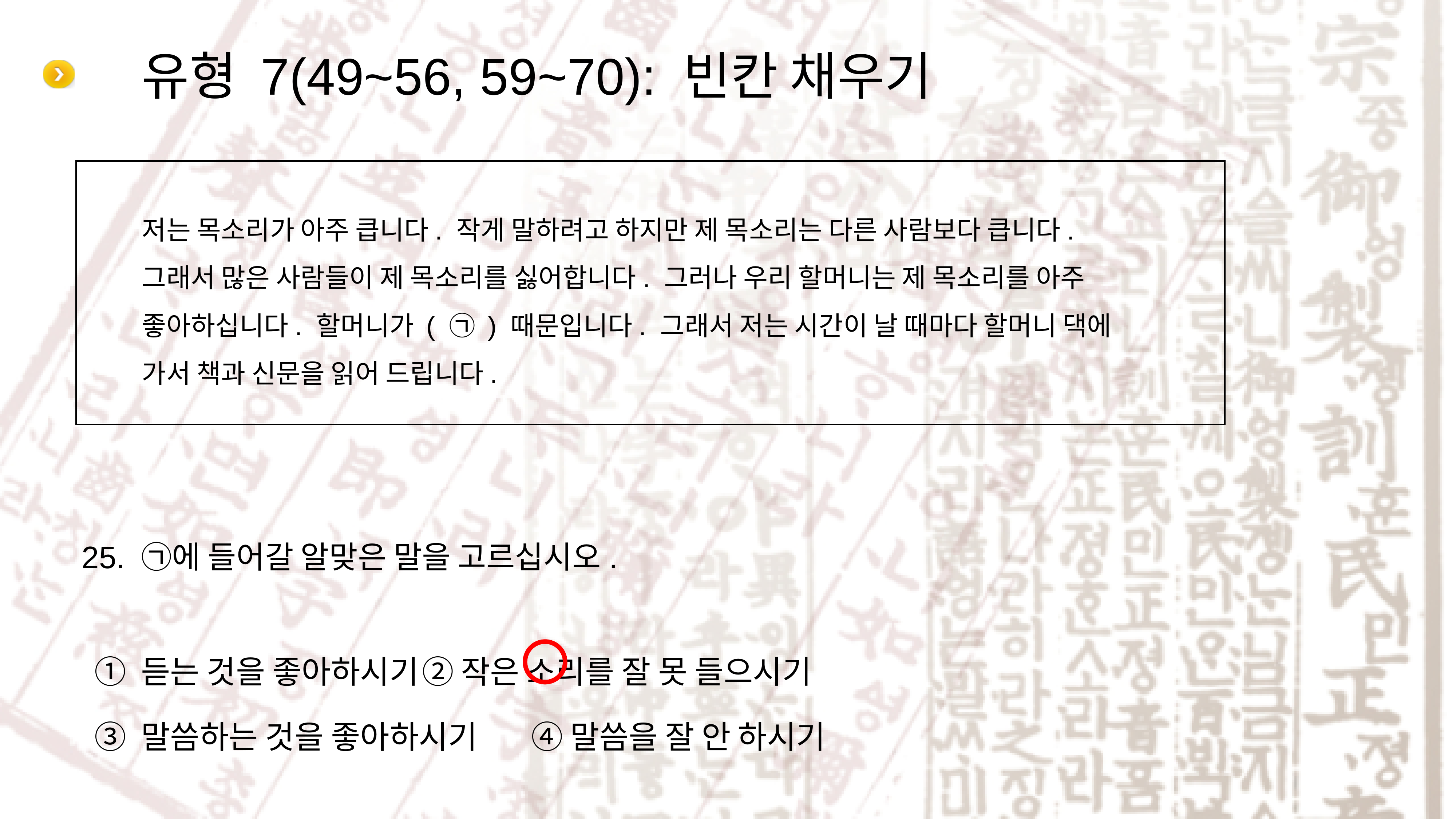

# 유형 7(49~56, 59~70): 빈칸 채우기
저는 목소리가 아주 큽니다. 작게 말하려고 하지만 제 목소리는 다른 사람보다 큽니다. 그래서 많은 사람들이 제 목소리를 싫어합니다. 그러나 우리 할머니는 제 목소리를 아주 좋아하십니다. 할머니가 ( ㉠ ) 때문입니다. 그래서 저는 시간이 날 때마다 할머니 댁에 가서 책과 신문을 읽어 드립니다.

25. ㉠에 들어갈 알맞은 말을 고르십시오.
① 듣는 것을 좋아하시기	② 작은 소리를 잘 못 들으시기
③ 말씀하는 것을 좋아하시기	④ 말씀을 잘 안 하시기